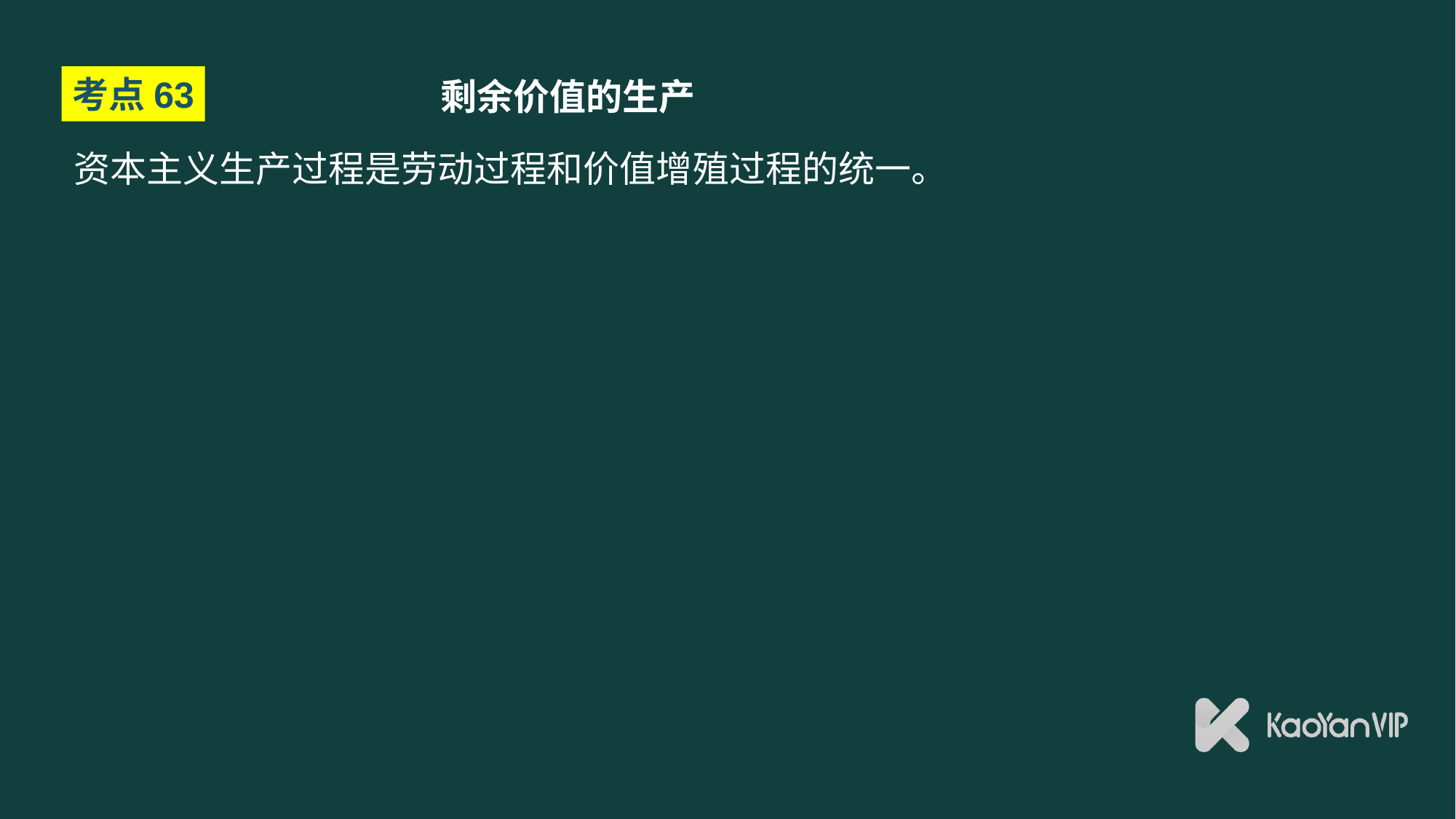

# 剩余价值的生产
考点63
资本主义生产过程是劳动过程和价值增殖过程的统一。